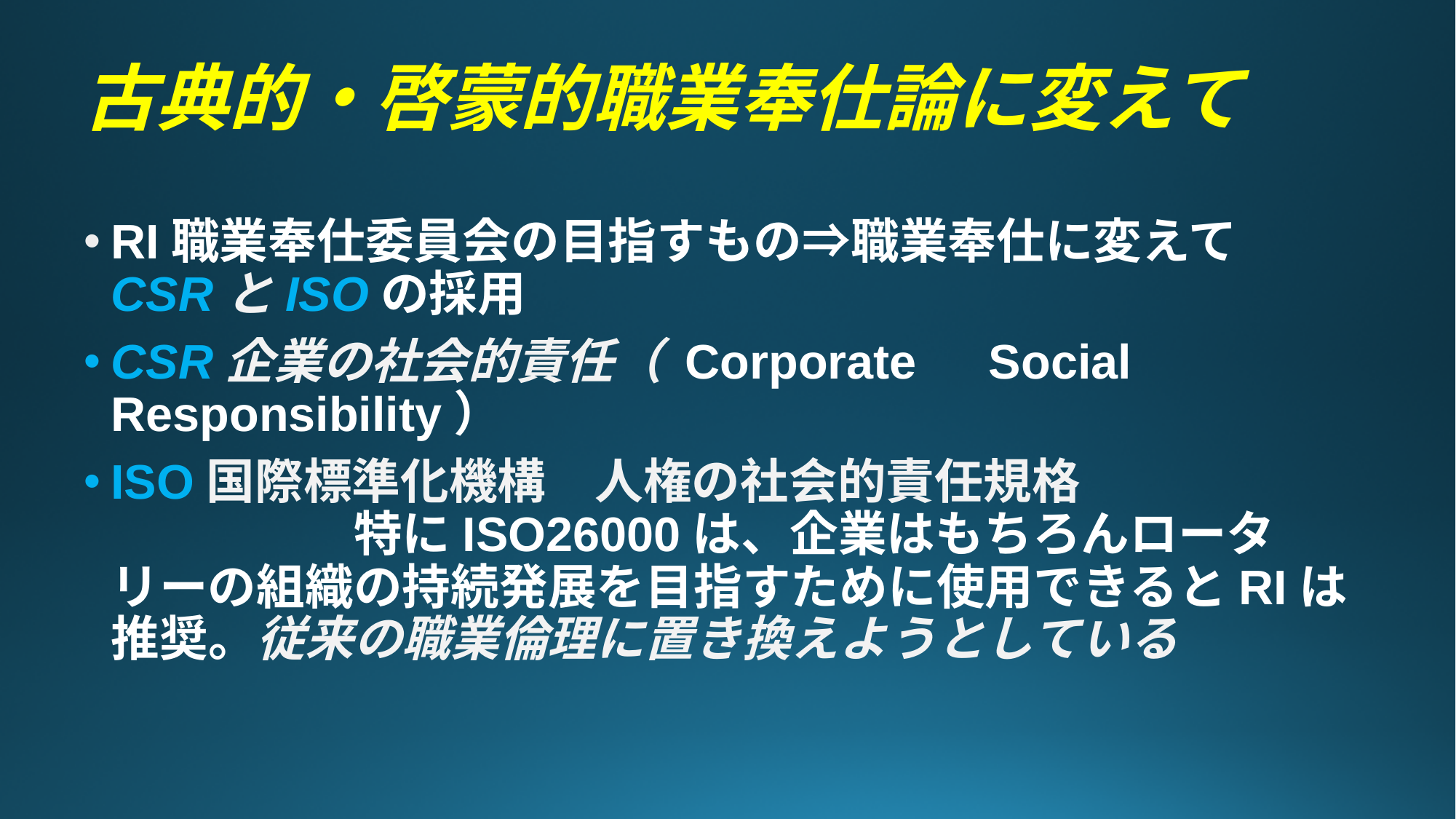

# 古典的・啓蒙的職業奉仕論に変えて
RI職業奉仕委員会の目指すもの⇒職業奉仕に変えて　CSRとISOの採用
CSR企業の社会的責任（ Corporate　Social　Responsibility）
ISO国際標準化機構　人権の社会的責任規格　　　　　　　　　　特にISO26000は、企業はもちろんロータリーの組織の持続発展を目指すために使用できるとRIは推奨。従来の職業倫理に置き換えようとしている